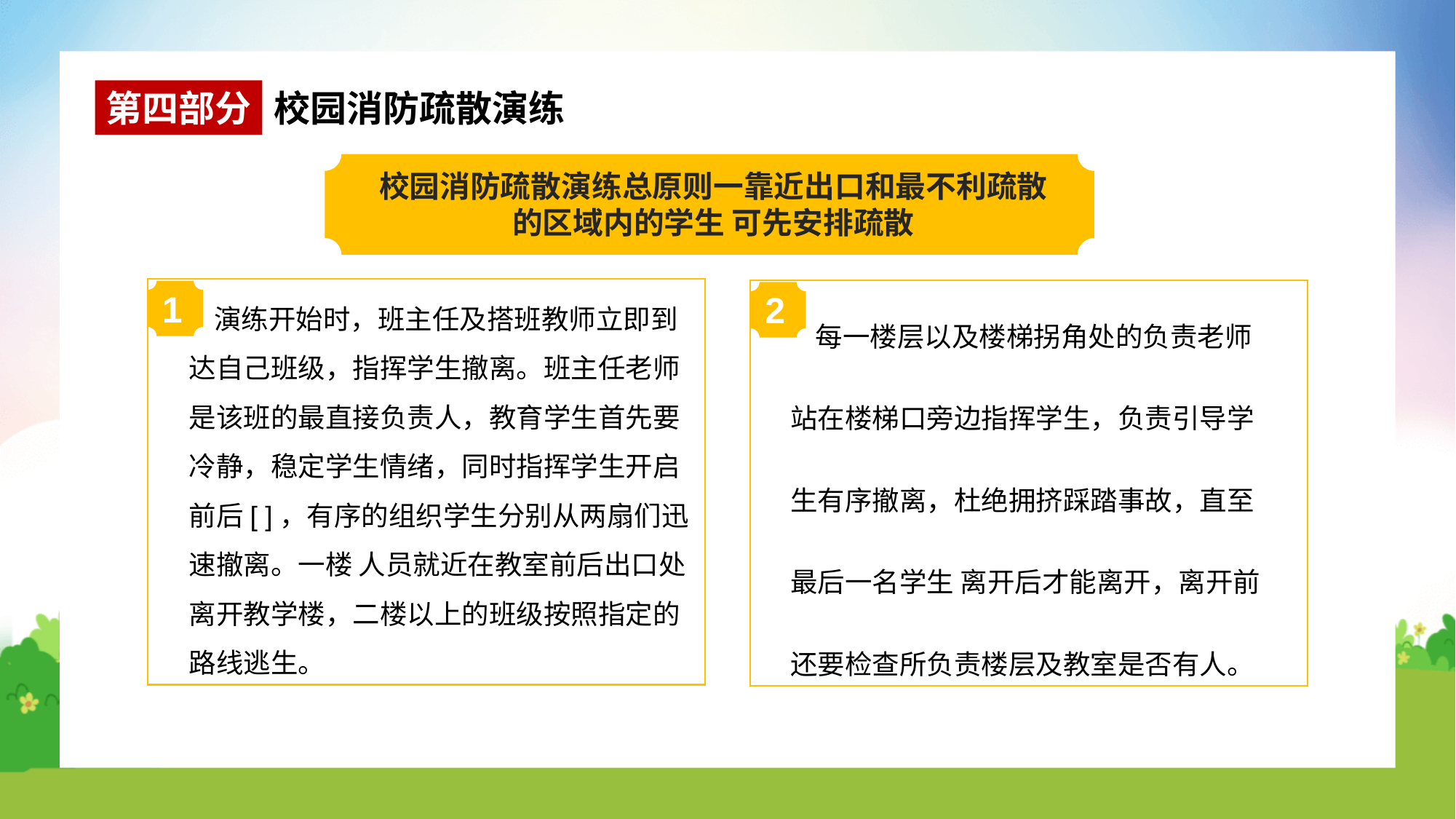

校园消防疏散演练总原则一靠近出口和最不利疏散的区域内的学生 可先安排疏散
   每一楼层以及楼梯拐角处的负责老师站在楼梯口旁边指挥学生，负责引导学生有序撤离，杜绝拥挤踩踏事故，直至最后一名学生 离开后才能离开，离开前还要检查所负责楼层及教室是否有人。

2

1
   演练开始时，班主任及搭班教师立即到达自己班级，指挥学生撤离。班主任老师是该班的最直接负责人，教育学生首先要冷静，稳定学生情绪，同时指挥学生开启前后[ ]，有序的组织学生分别从两扇们迅速撤离。一楼 人员就近在教室前后出口处离开教学楼，二楼以上的班级按照指定的路线逃生。